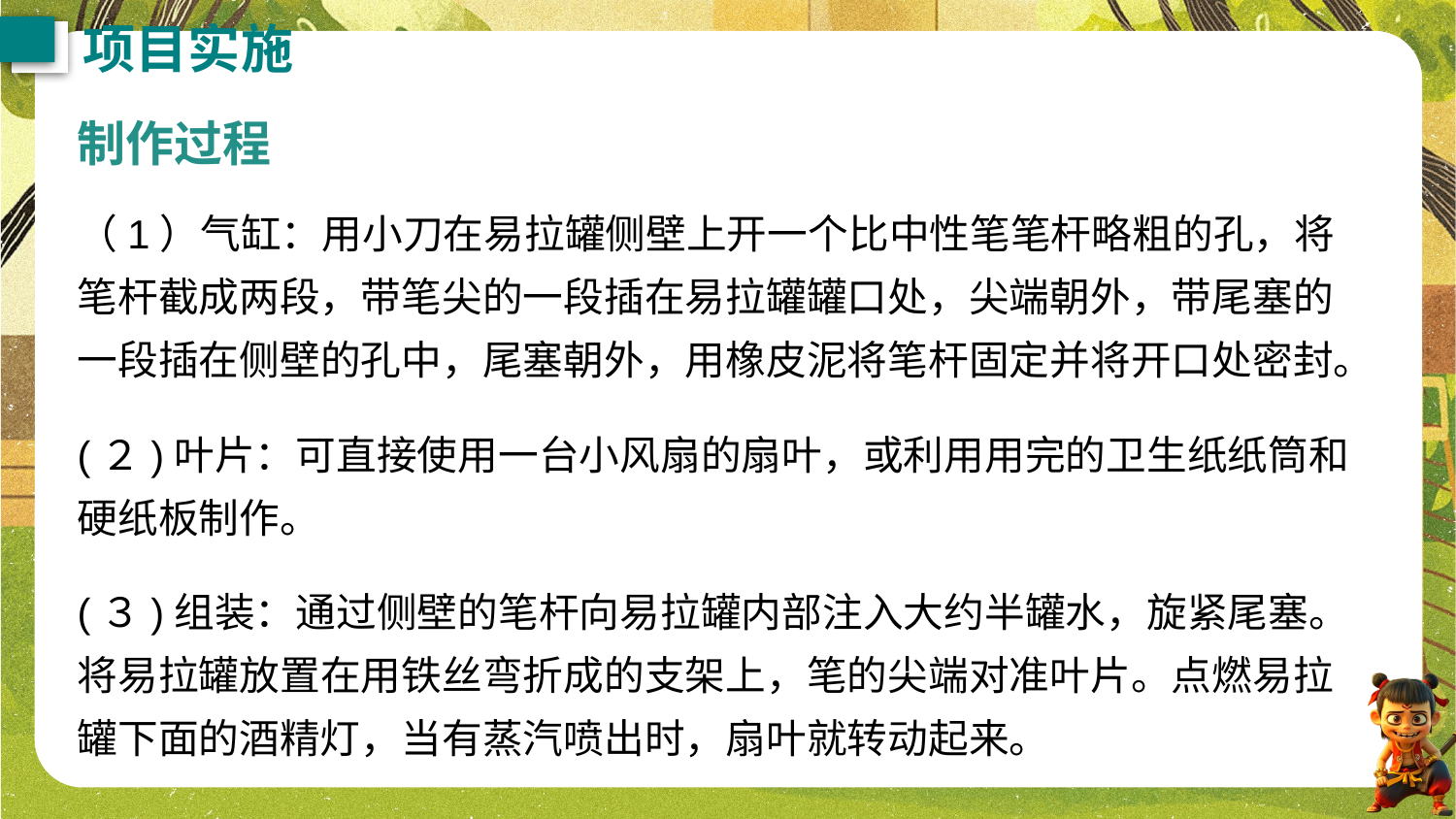

项目实施

制作过程
（1）气缸：用小刀在易拉罐侧壁上开一个比中性笔笔杆略粗的孔，将笔杆截成两段，带笔尖的一段插在易拉罐罐口处，尖端朝外，带尾塞的一段插在侧壁的孔中，尾塞朝外，用橡皮泥将笔杆固定并将开口处密封。
(２)叶片：可直接使用一台小风扇的扇叶，或利用用完的卫生纸纸筒和硬纸板制作。
(３)组装：通过侧壁的笔杆向易拉罐内部注入大约半罐水，旋紧尾塞。将易拉罐放置在用铁丝弯折成的支架上，笔的尖端对准叶片。点燃易拉罐下面的酒精灯，当有蒸汽喷出时，扇叶就转动起来。